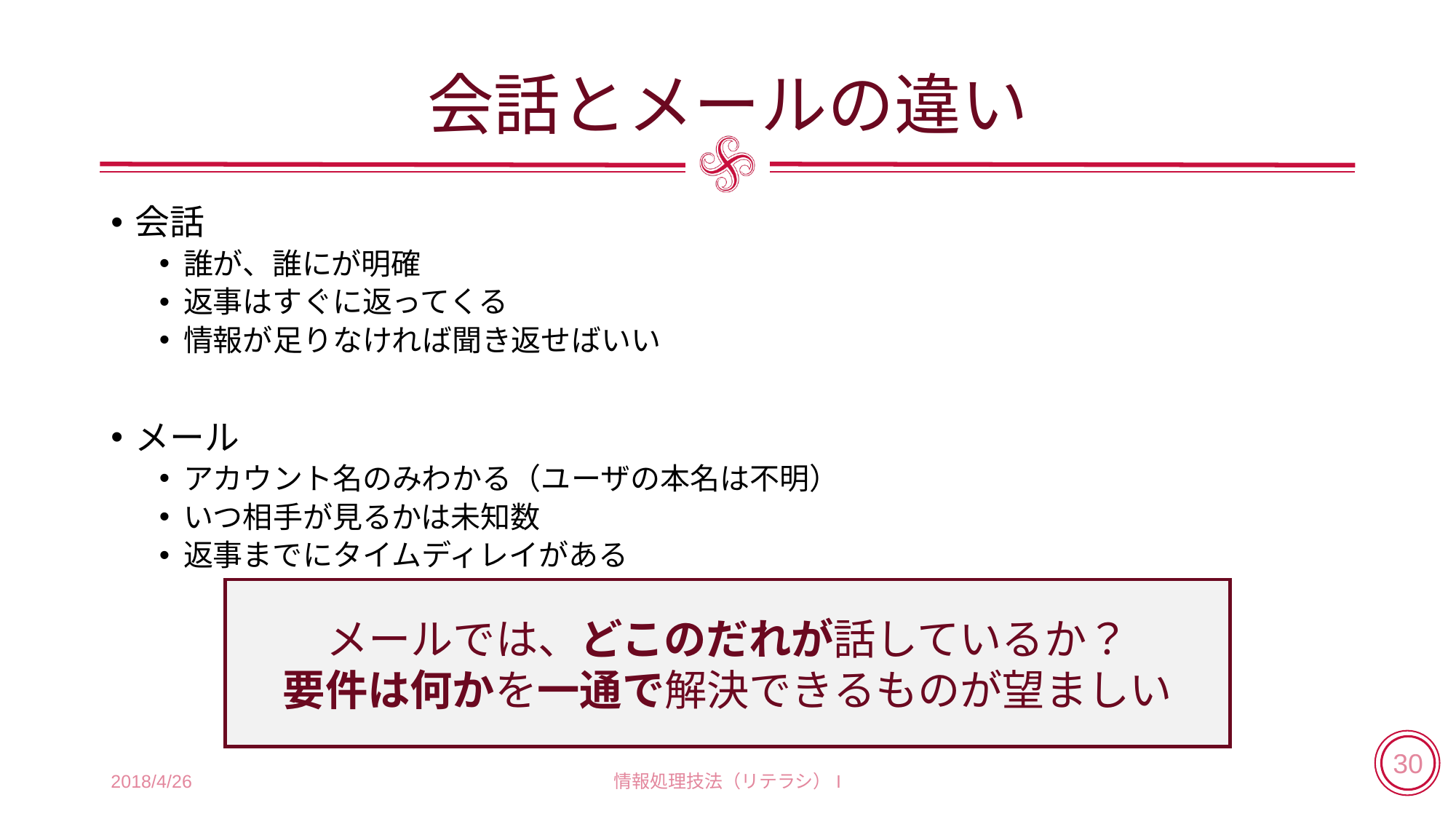

# 会話とメールの違い
会話
誰が、誰にが明確
返事はすぐに返ってくる
情報が足りなければ聞き返せばいい

メール
アカウント名のみわかる（ユーザの本名は不明）
いつ相手が見るかは未知数
返事までにタイムディレイがある
メールでは、どこのだれが話しているか？
要件は何かを一通で解決できるものが望ましい
2018/4/26
情報処理技法（リテラシ）I